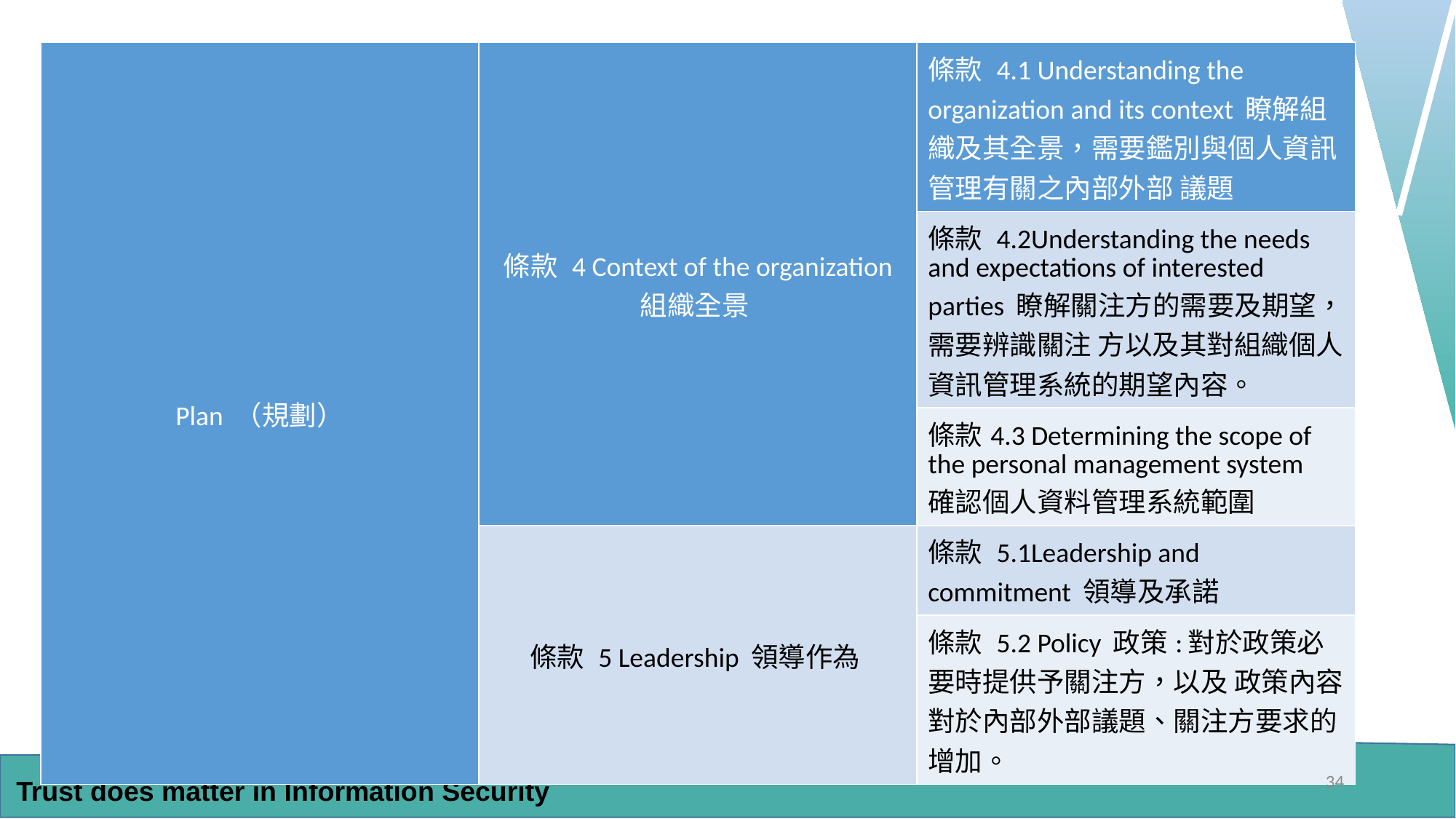

| Plan （規劃） | 條款 4 Context of the organization 組織全景 | 條款 4.1 Understanding the organization and its context 瞭解組織及其全景，需要鑑別與個人資訊管理有關之內部外部 議題 |
| --- | --- | --- |
|  |  | 條款 4.2Understanding the needs and expectations of interested parties 瞭解關注方的需要及期望，需要辨識關注 方以及其對組織個人資訊管理系統的期望內容。 |
|  |  | 條款4.3 Determining the scope of the personal management system 確認個人資料管理系統範圍 |
|  | 條款 5 Leadership 領導作為 | 條款 5.1Leadership and commitment 領導及承諾 |
|  |  | 條款 5.2 Policy 政策:對於政策必要時提供予關注方，以及 政策內容對於內部外部議題、關注方要求的增加。 |
34